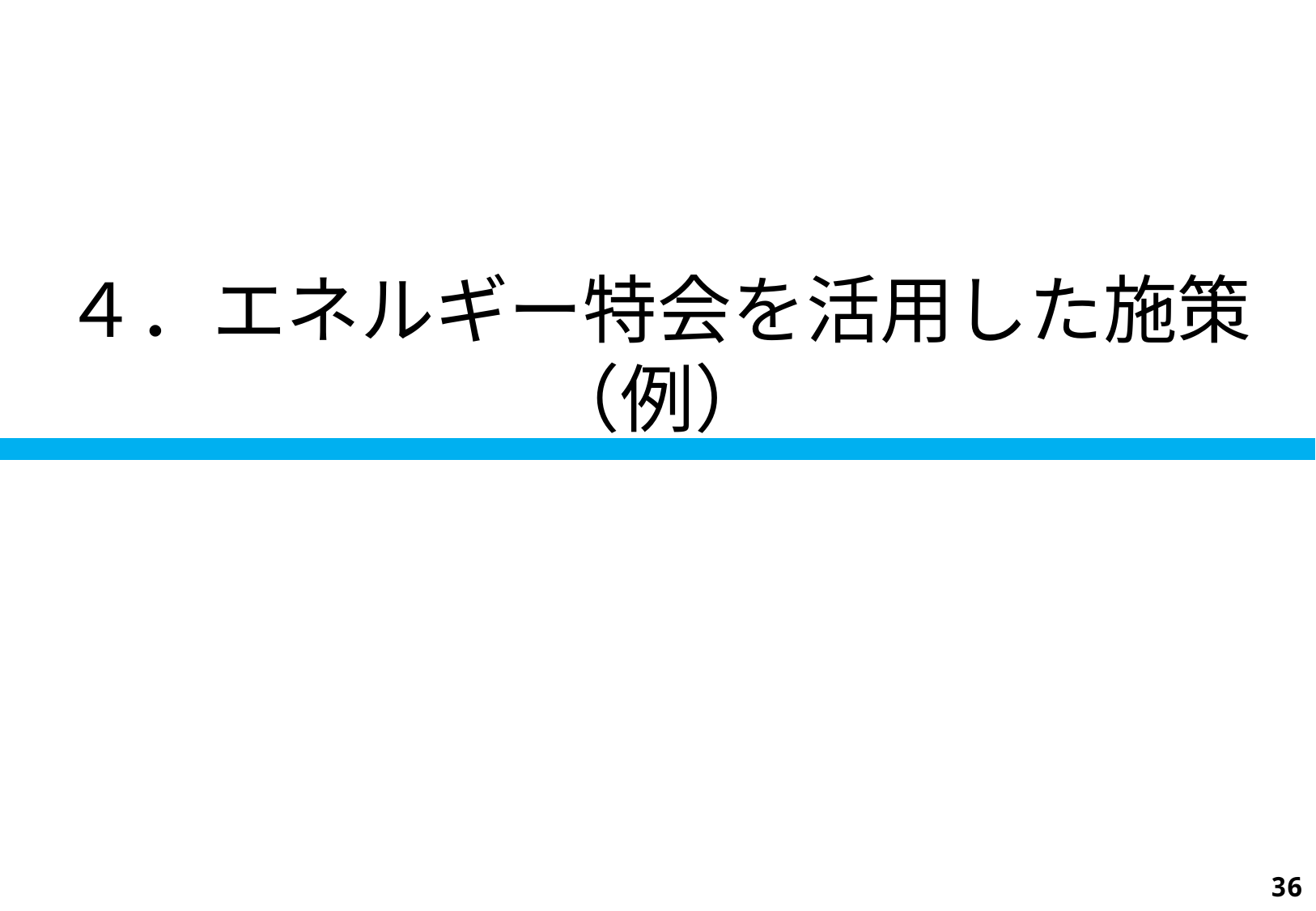

# ４．エネルギー特会を活用した施策（例）
|  |
| --- |
36